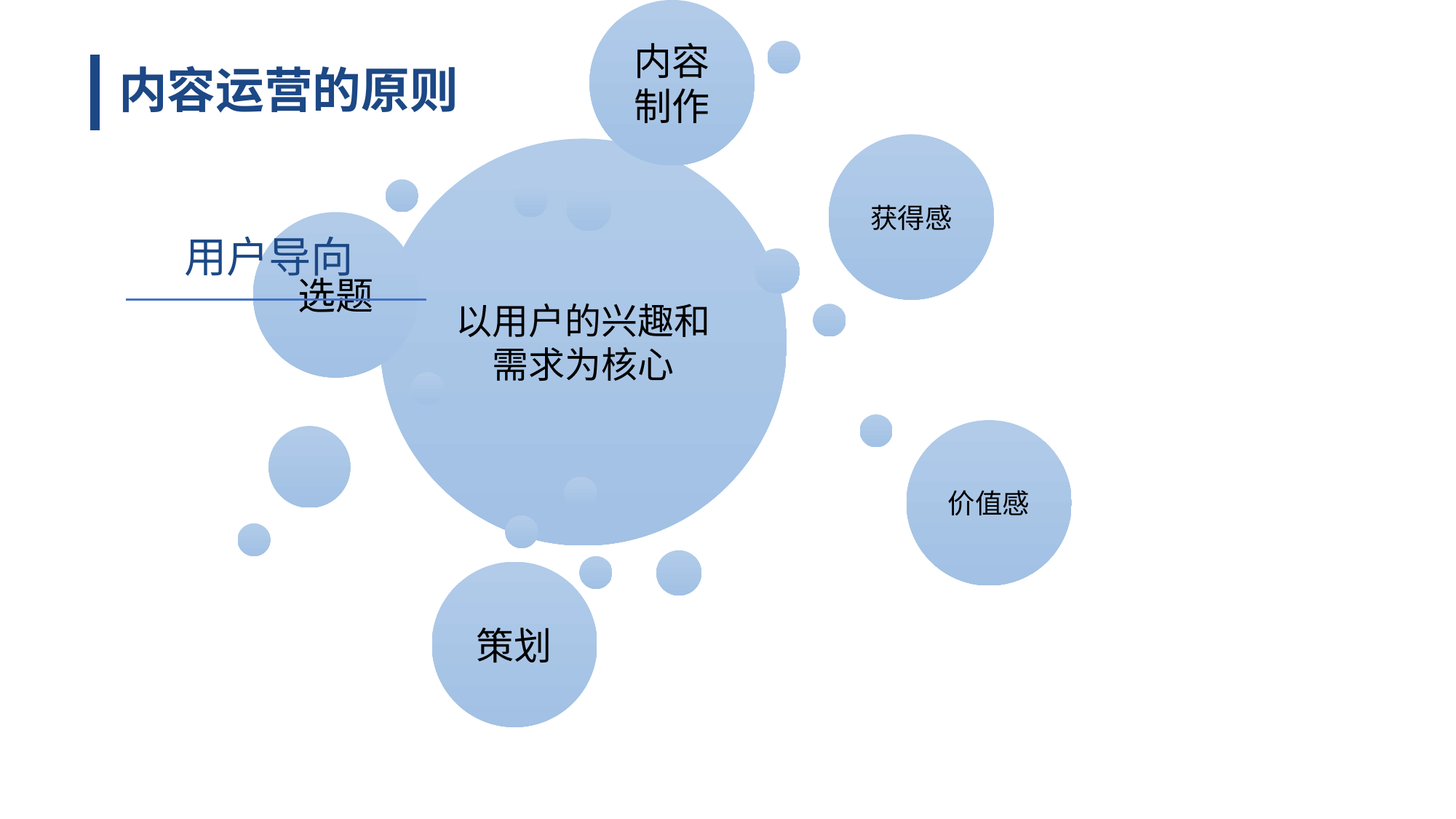

内容运营的原则
以用户的兴趣和需求为核心
选题
获得感
价值感
策划
内容制作
# 用户导向